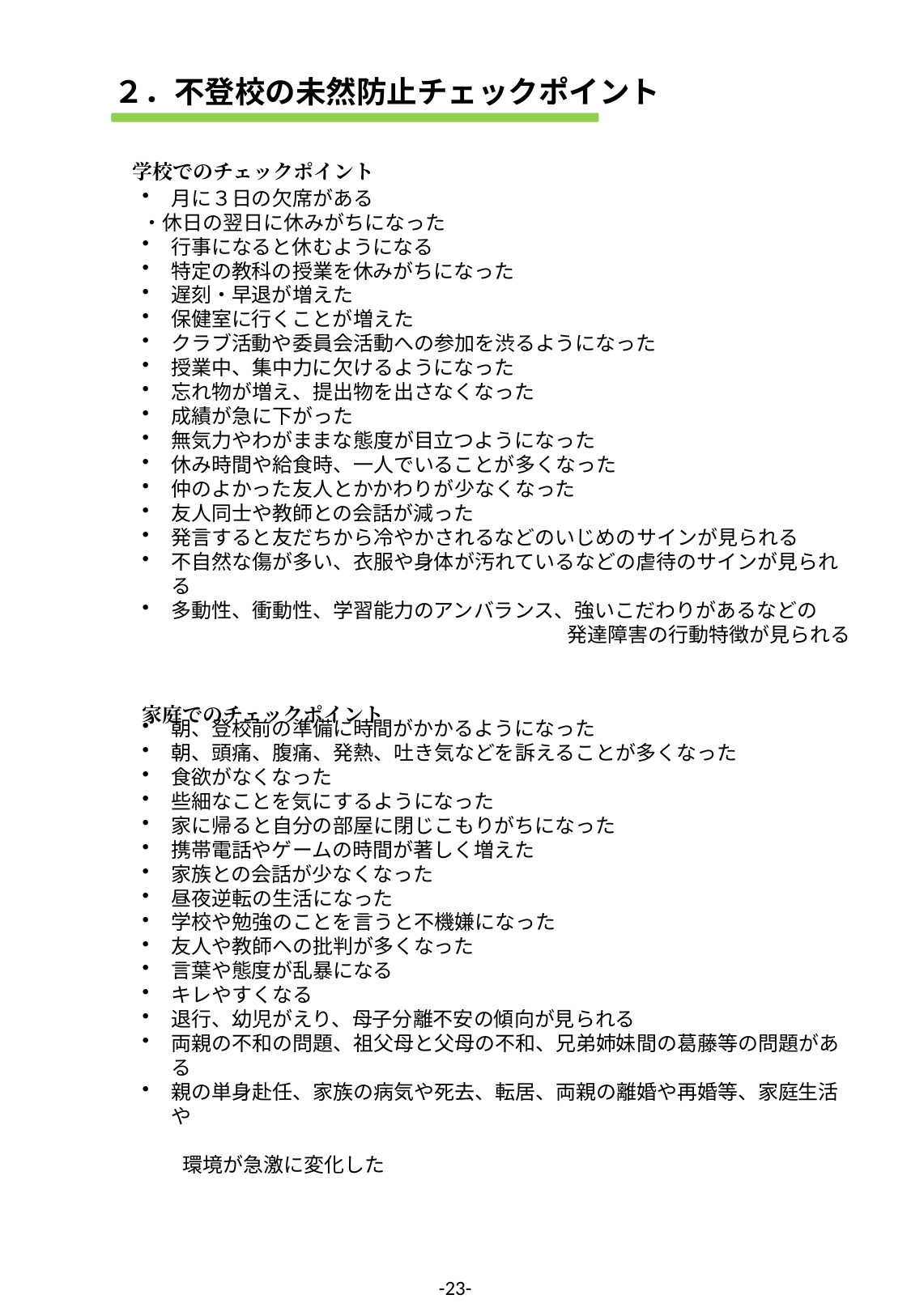

２．不登校の未然防止チェックポイント

学校でのチェックポイント
月に３日の欠席がある
・休日の翌日に休みがちになった
行事になると休むようになる
特定の教科の授業を休みがちになった
遅刻・早退が増えた
保健室に行くことが増えた
クラブ活動や委員会活動への参加を渋るようになった
授業中、集中力に欠けるようになった
忘れ物が増え、提出物を出さなくなった
成績が急に下がった
無気力やわがままな態度が目立つようになった
休み時間や給食時、一人でいることが多くなった
仲のよかった友人とかかわりが少なくなった
友人同士や教師との会話が減った
発言すると友だちから冷やかされるなどのいじめのサインが見られる
不自然な傷が多い、衣服や身体が汚れているなどの虐待のサインが見られる
多動性、衝動性、学習能力のアンバランス、強いこだわりがあるなどの
　　　　　　　　　　　　　　　　　　　　　発達障害の行動特徴が見られる
家庭でのチェックポイント
朝、登校前の準備に時間がかかるようになった
朝、頭痛、腹痛、発熱、吐き気などを訴えることが多くなった
食欲がなくなった
些細なことを気にするようになった
家に帰ると自分の部屋に閉じこもりがちになった
携帯電話やゲームの時間が著しく増えた
家族との会話が少なくなった
昼夜逆転の生活になった
学校や勉強のことを言うと不機嫌になった
友人や教師への批判が多くなった
言葉や態度が乱暴になる
キレやすくなる
退行、幼児がえり、母子分離不安の傾向が見られる
両親の不和の問題、祖父母と父母の不和、兄弟姉妹間の葛藤等の問題がある
親の単身赴任、家族の病気や死去、転居、両親の離婚や再婚等、家庭生活や
　　　　　　　　　　　　　　　　　　　　　　　　　　　　　　　　　　　　　環境が急激に変化した

-23-